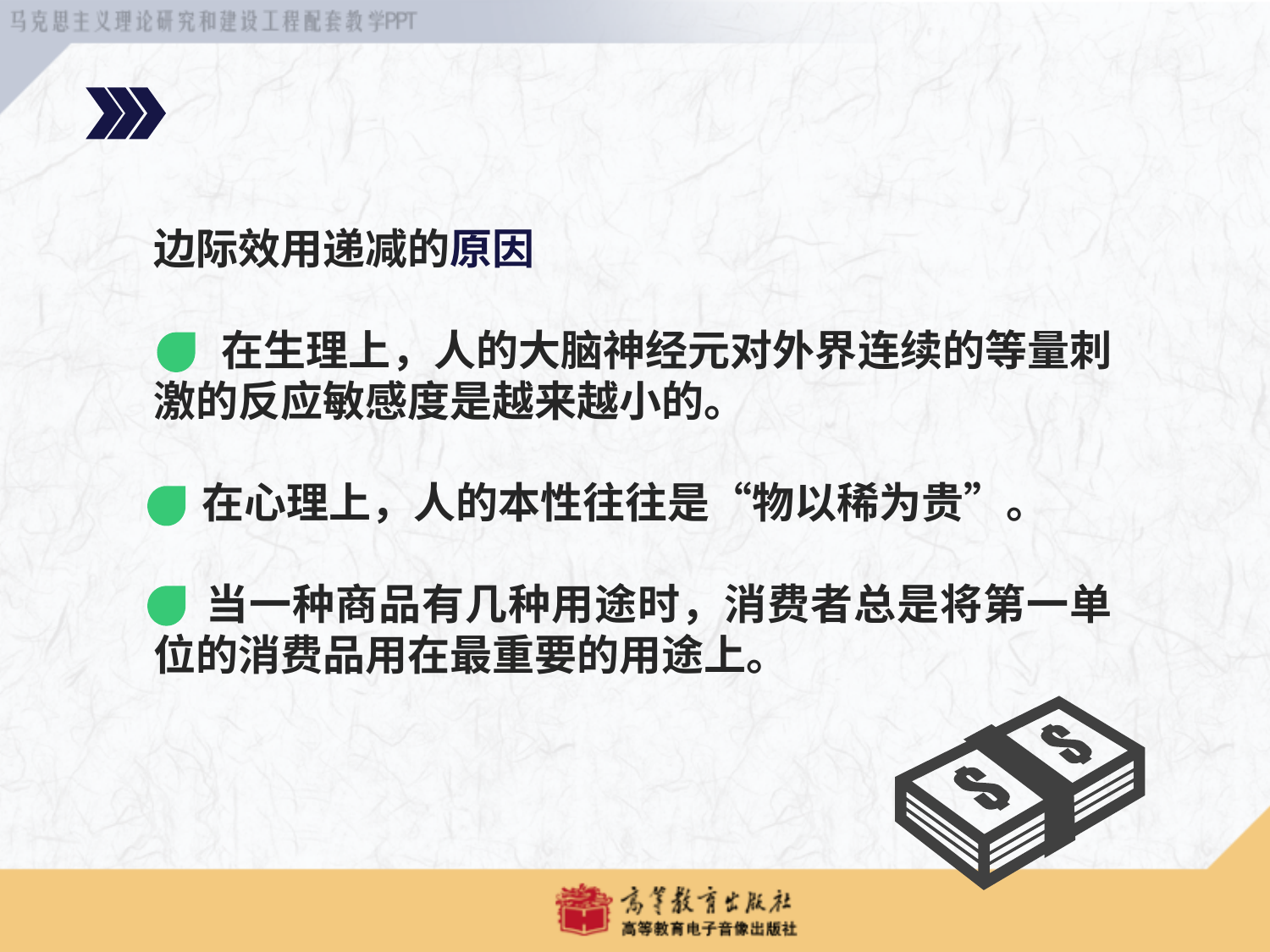

边际效用递减的原因

      在生理上，人的大脑神经元对外界连续的等量刺激的反应敏感度是越来越小的。

    在心理上，人的本性往往是“物以稀为贵”。

    当一种商品有几种用途时，消费者总是将第一单位的消费品用在最重要的用途上。